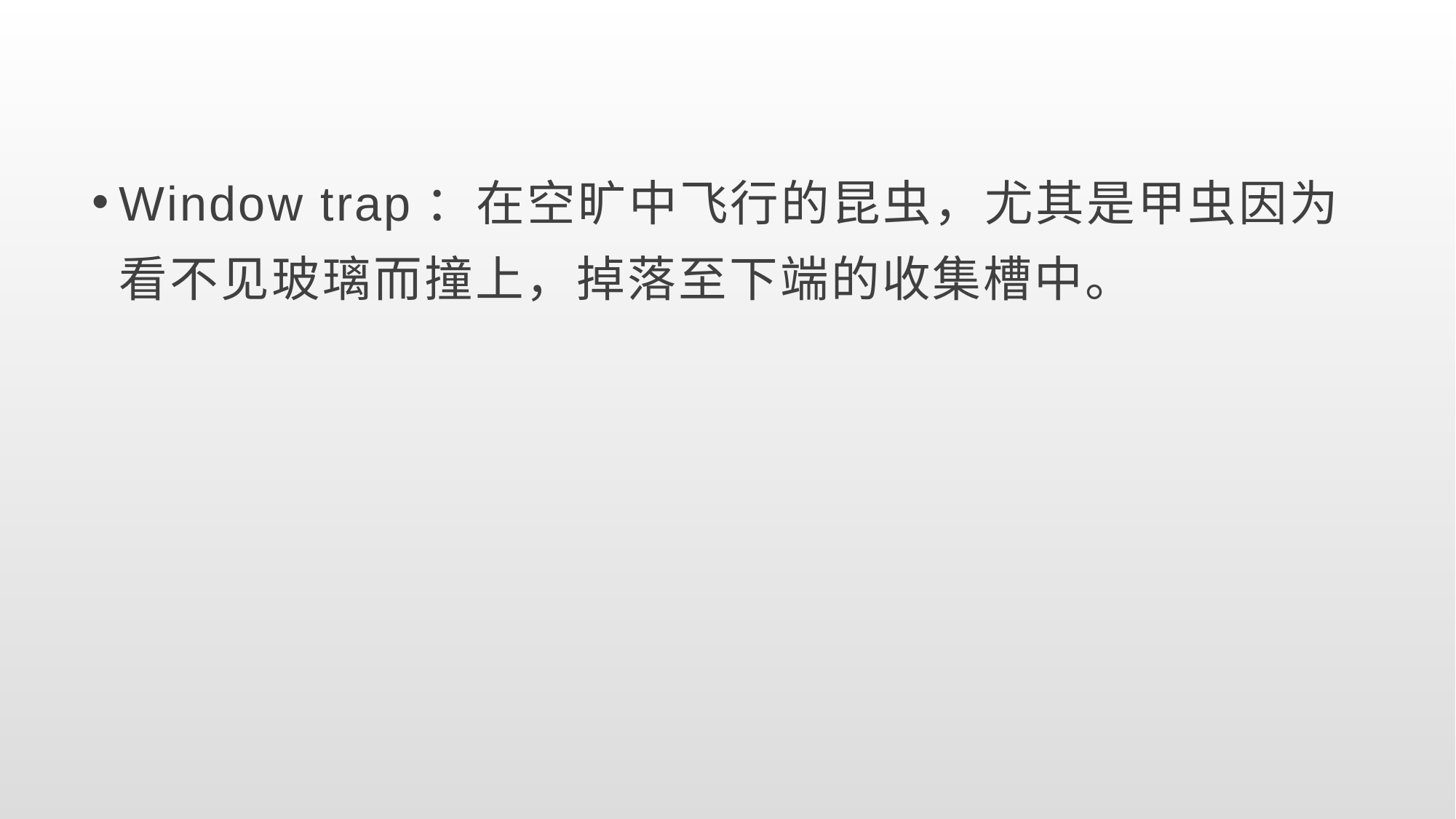

#
Window trap：在空旷中飞行的昆虫，尤其是甲虫因为看不见玻璃而撞上，掉落至下端的收集槽中。